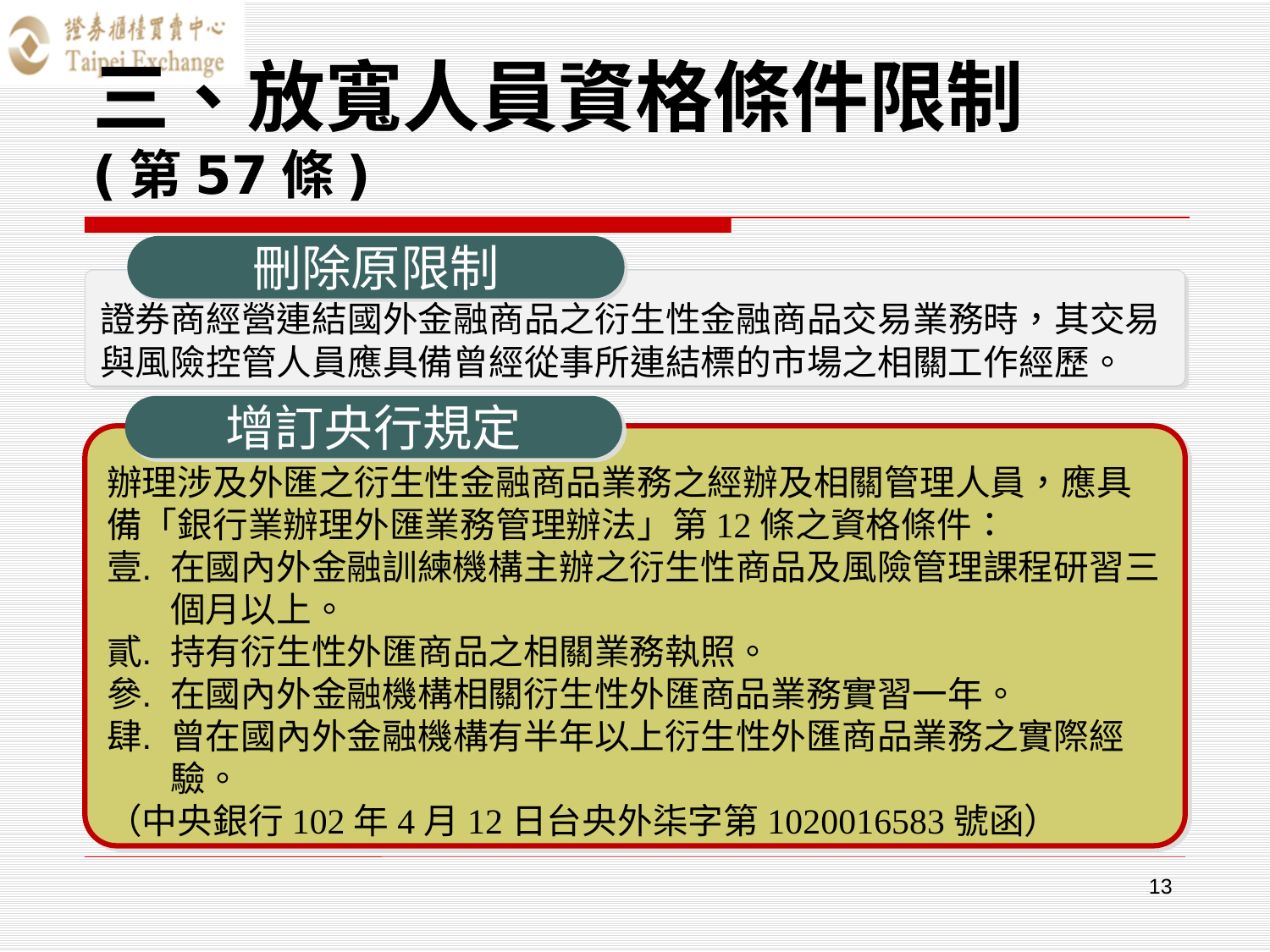

# 三、放寬人員資格條件限制 (第57條)
刪除原限制
證券商經營連結國外金融商品之衍生性金融商品交易業務時，其交易與風險控管人員應具備曾經從事所連結標的市場之相關工作經歷。
增訂央行規定
辦理涉及外匯之衍生性金融商品業務之經辦及相關管理人員，應具備「銀行業辦理外匯業務管理辦法」第12條之資格條件：
在國內外金融訓練機構主辦之衍生性商品及風險管理課程研習三個月以上。
持有衍生性外匯商品之相關業務執照。
在國內外金融機構相關衍生性外匯商品業務實習一年。
曾在國內外金融機構有半年以上衍生性外匯商品業務之實際經驗。
（中央銀行102年4月12日台央外柒字第1020016583號函）
13